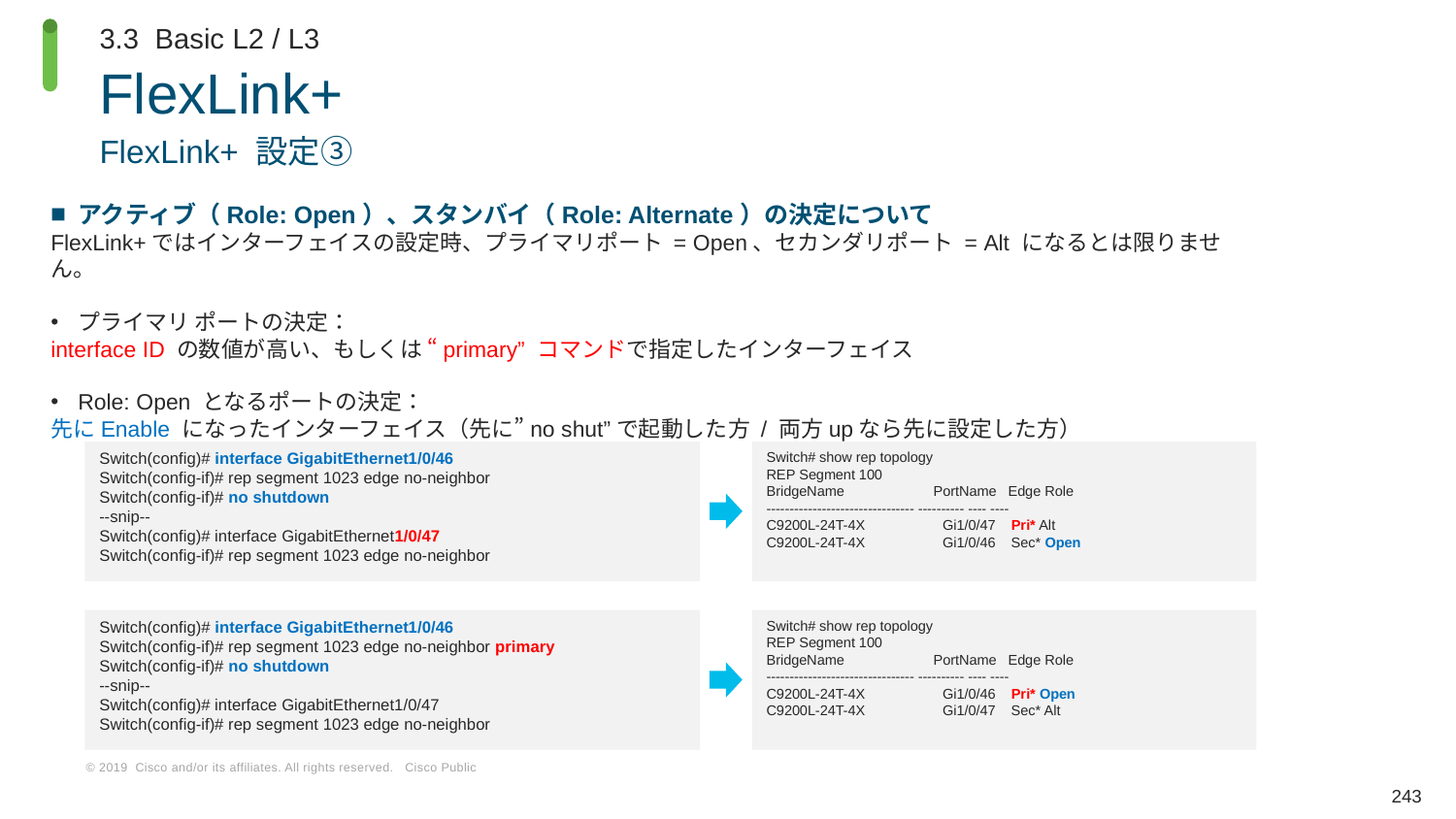

3.3  Basic L2 / L3
# FlexLink+
FlexLink+ 設定③
アクティブ（Role: Open）、スタンバイ（Role: Alternate）の決定について
FlexLink+ではインターフェイスの設定時、プライマリポート = Open、セカンダリポート = Alt になるとは限りません。

プライマリ ポートの決定：
interface ID の数値が高い、もしくは “primary” コマンドで指定したインターフェイス

Role: Open となるポートの決定：
先にEnable になったインターフェイス（先に”no shut”で起動した方 / 両方upなら先に設定した方）
Switch(config)# interface GigabitEthernet1/0/46
Switch(config-if)# rep segment 1023 edge no-neighbor
Switch(config-if)# no shutdown
--snip--
Switch(config)# interface GigabitEthernet1/0/47
Switch(config-if)# rep segment 1023 edge no-neighbor
Switch# show rep topology
REP Segment 100
BridgeName                       PortName   Edge Role
-------------------------------- ---------- ---- ----
C9200L-24T-4X                    Gi1/0/47    Pri* Alt
C9200L-24T-4X                    Gi1/0/46    Sec* Open

Switch(config)# interface GigabitEthernet1/0/46
Switch(config-if)# rep segment 1023 edge no-neighbor primary
Switch(config-if)# no shutdown
--snip--
Switch(config)# interface GigabitEthernet1/0/47
Switch(config-if)# rep segment 1023 edge no-neighbor
Switch# show rep topology
REP Segment 100
BridgeName                       PortName   Edge Role
-------------------------------- ---------- ---- ----
C9200L-24T-4X                    Gi1/0/46    Pri* Open
C9200L-24T-4X                    Gi1/0/47    Sec* Alt

243